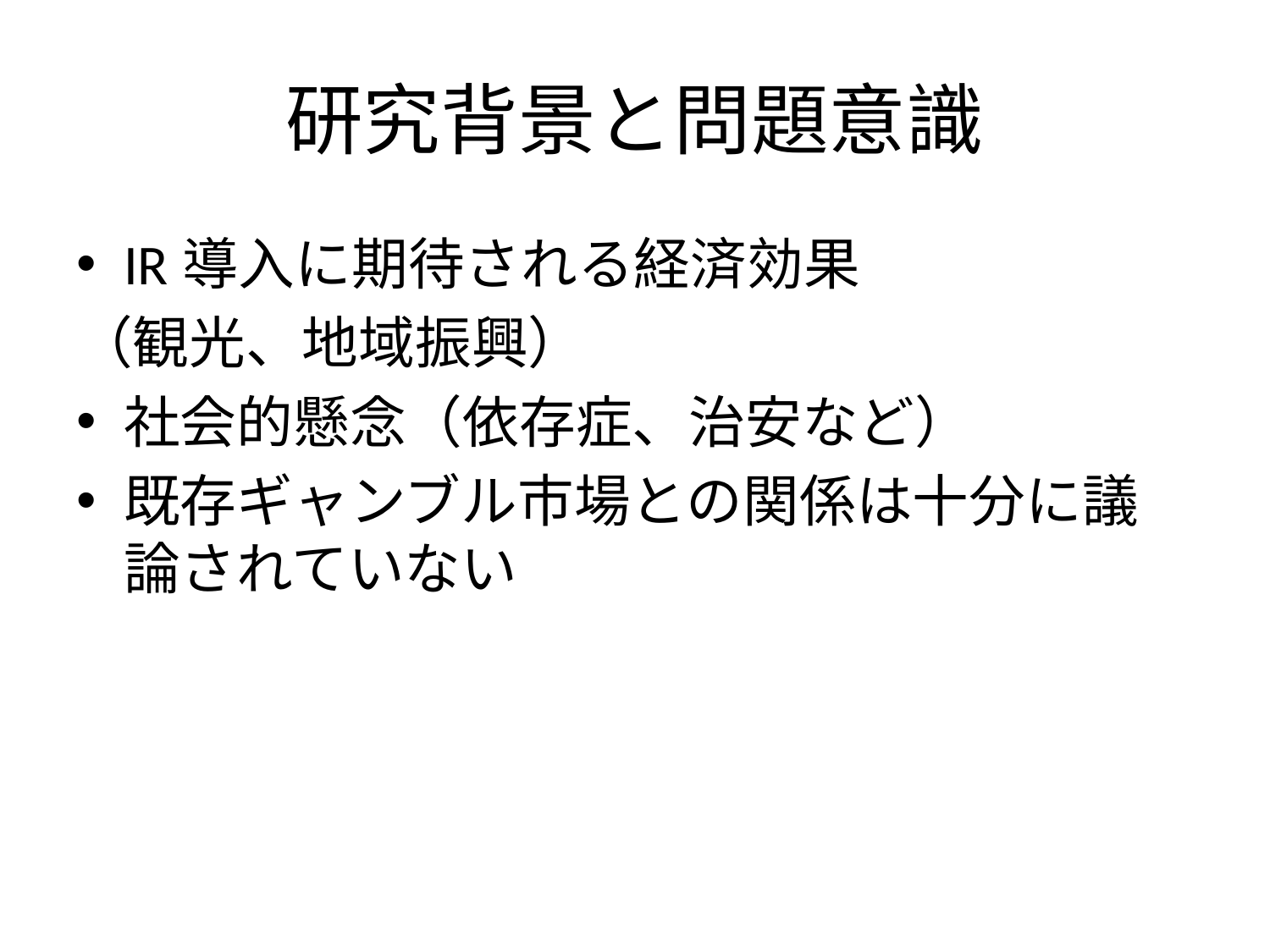

# 研究背景と問題意識
IR導入に期待される経済効果
（観光、地域振興）
社会的懸念（依存症、治安など）
既存ギャンブル市場との関係は十分に議論されていない